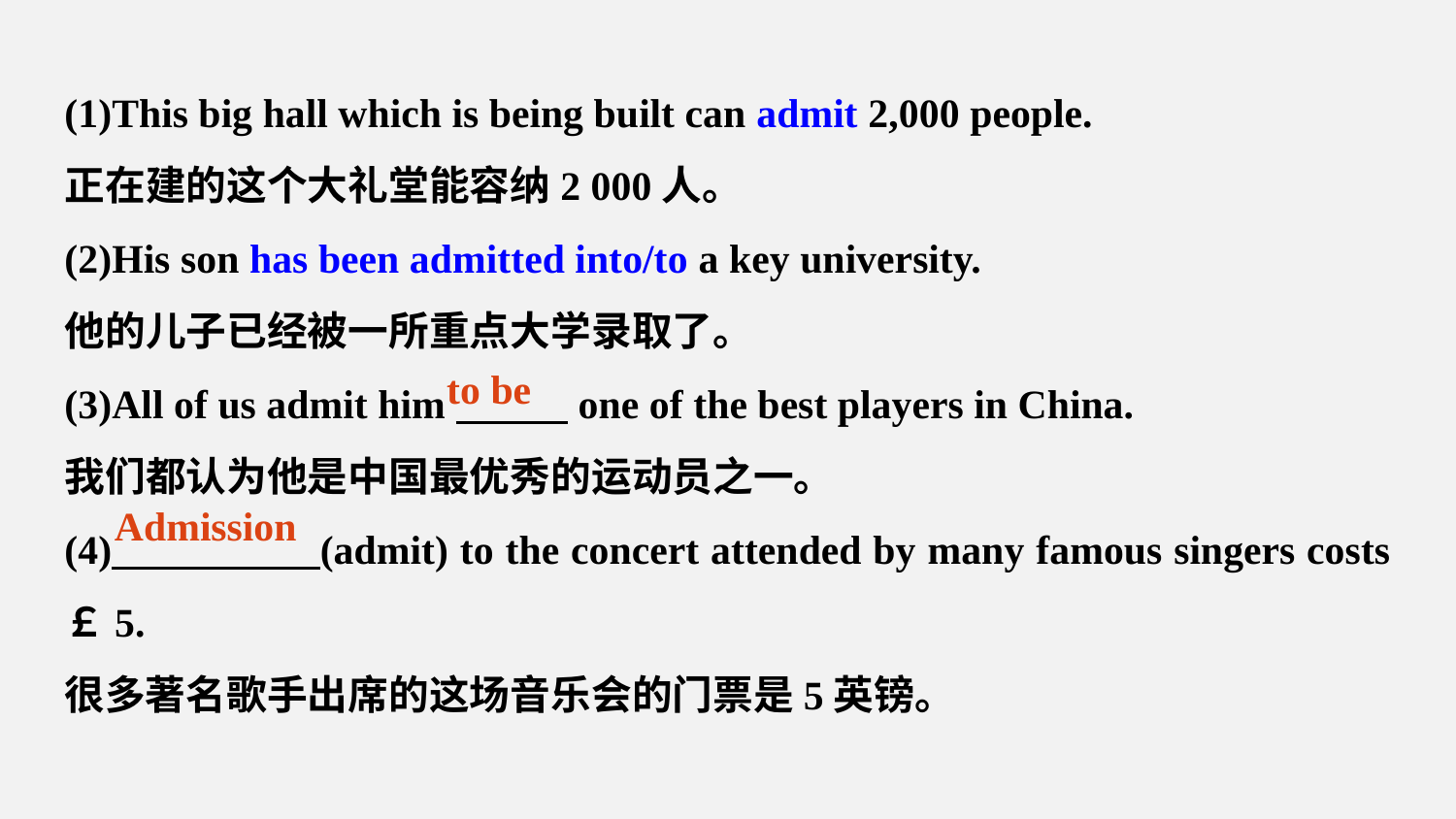

(1)This big hall which is being built can admit 2,000 people.
正在建的这个大礼堂能容纳2 000人。
(2)His son has been admitted into/to a key university.
他的儿子已经被一所重点大学录取了。
(3)All of us admit him             one of the best players in China.
我们都认为他是中国最优秀的运动员之一。
(4)                  (admit) to the concert attended by many famous singers costs ￡5.
很多著名歌手出席的这场音乐会的门票是5英镑。
to be
Admission